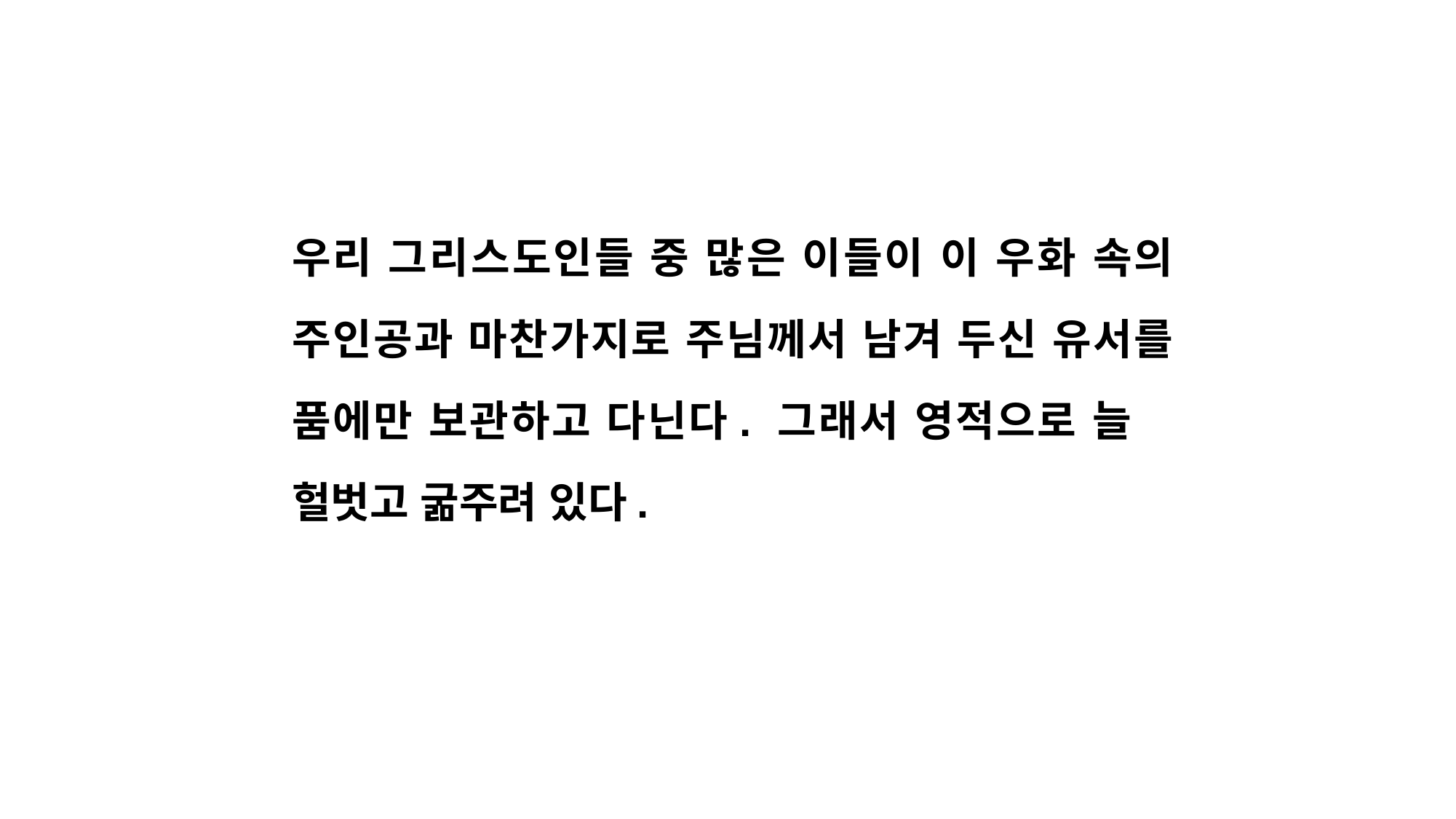

우리 그리스도인들 중 많은 이들이 이 우화 속의 주인공과 마찬가지로 주님께서 남겨 두신 유서를 품에만 보관하고 다닌다. 그래서 영적으로 늘    헐벗고 굶주려 있다.